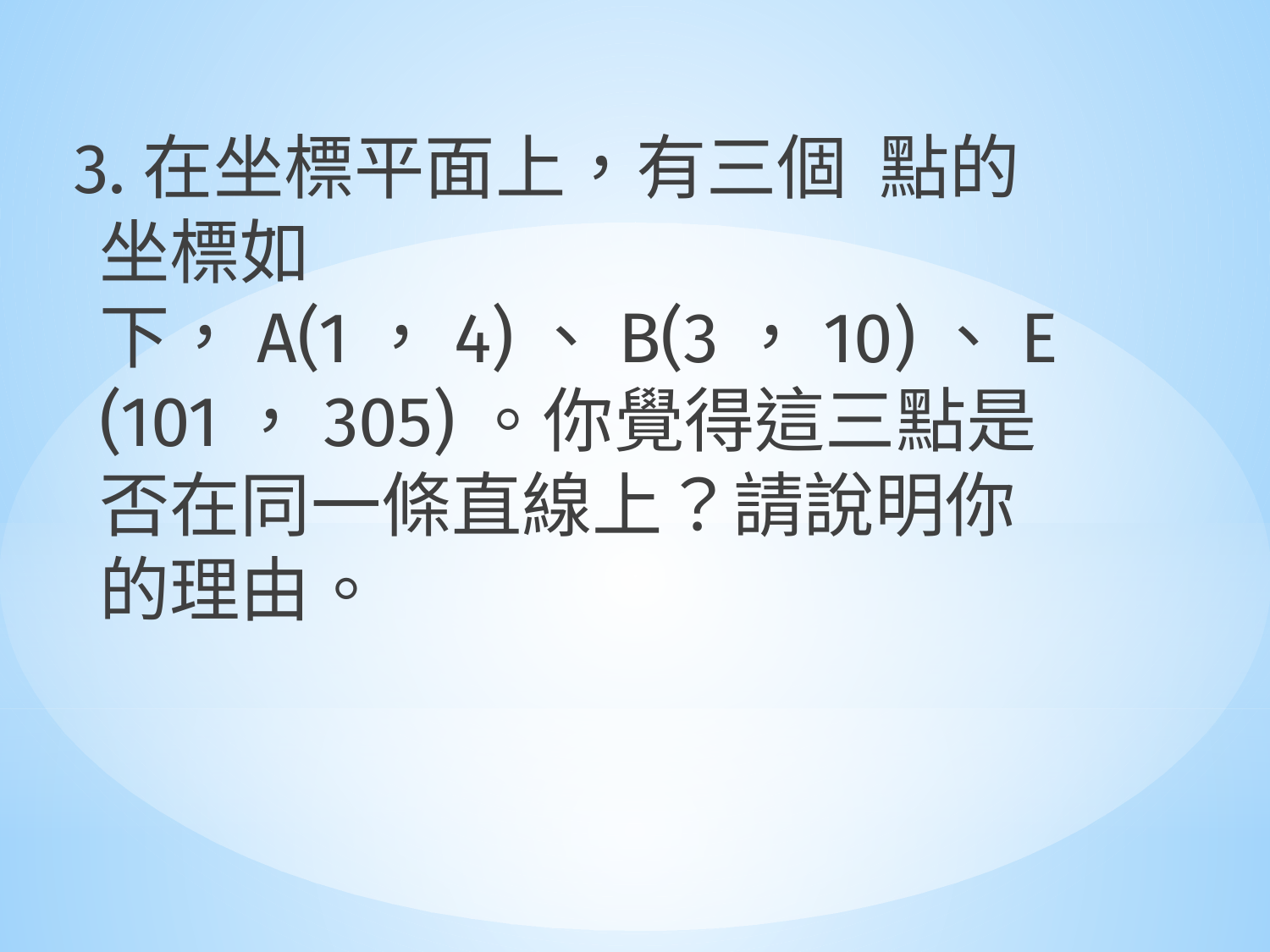

3.在坐標平面上，有三個  點的坐標如下，A(1，4)、B(3，10)、E(101，305)。你覺得這三點是否在同一條直線上？請說明你的理由。